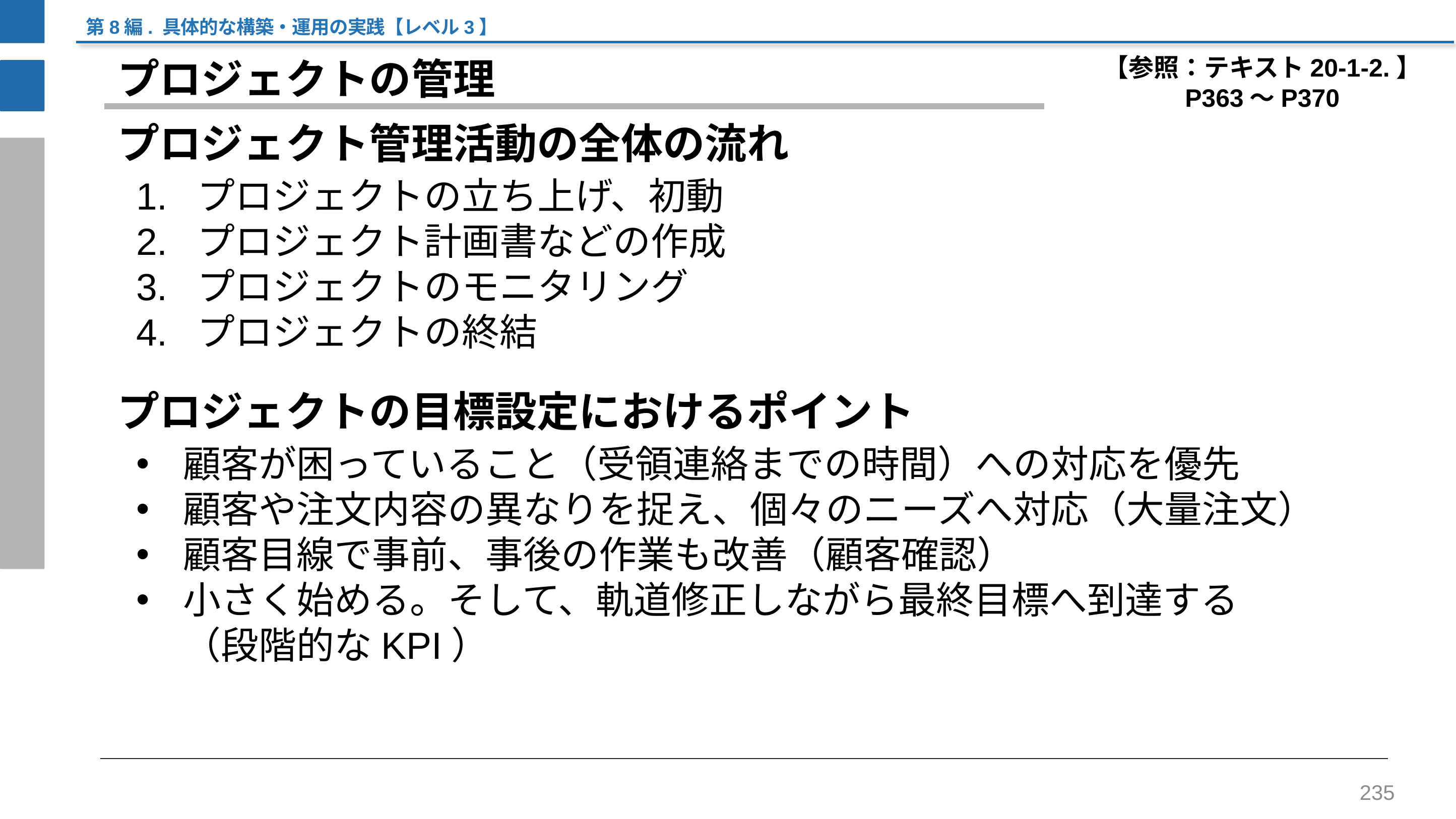

第8編. 具体的な構築・運用の実践【レベル3】
【参照：テキスト20-1-2.】
P363～P370
プロジェクトの管理
プロジェクト管理活動の全体の流れ
プロジェクトの立ち上げ、初動
プロジェクト計画書などの作成
プロジェクトのモニタリング
プロジェクトの終結

プロジェクトの目標設定におけるポイント
顧客が困っていること（受領連絡までの時間）への対応を優先
顧客や注文内容の異なりを捉え、個々のニーズへ対応（大量注文）
顧客目線で事前、事後の作業も改善（顧客確認）
小さく始める。そして、軌道修正しながら最終目標へ到達する
（段階的なKPI）
235